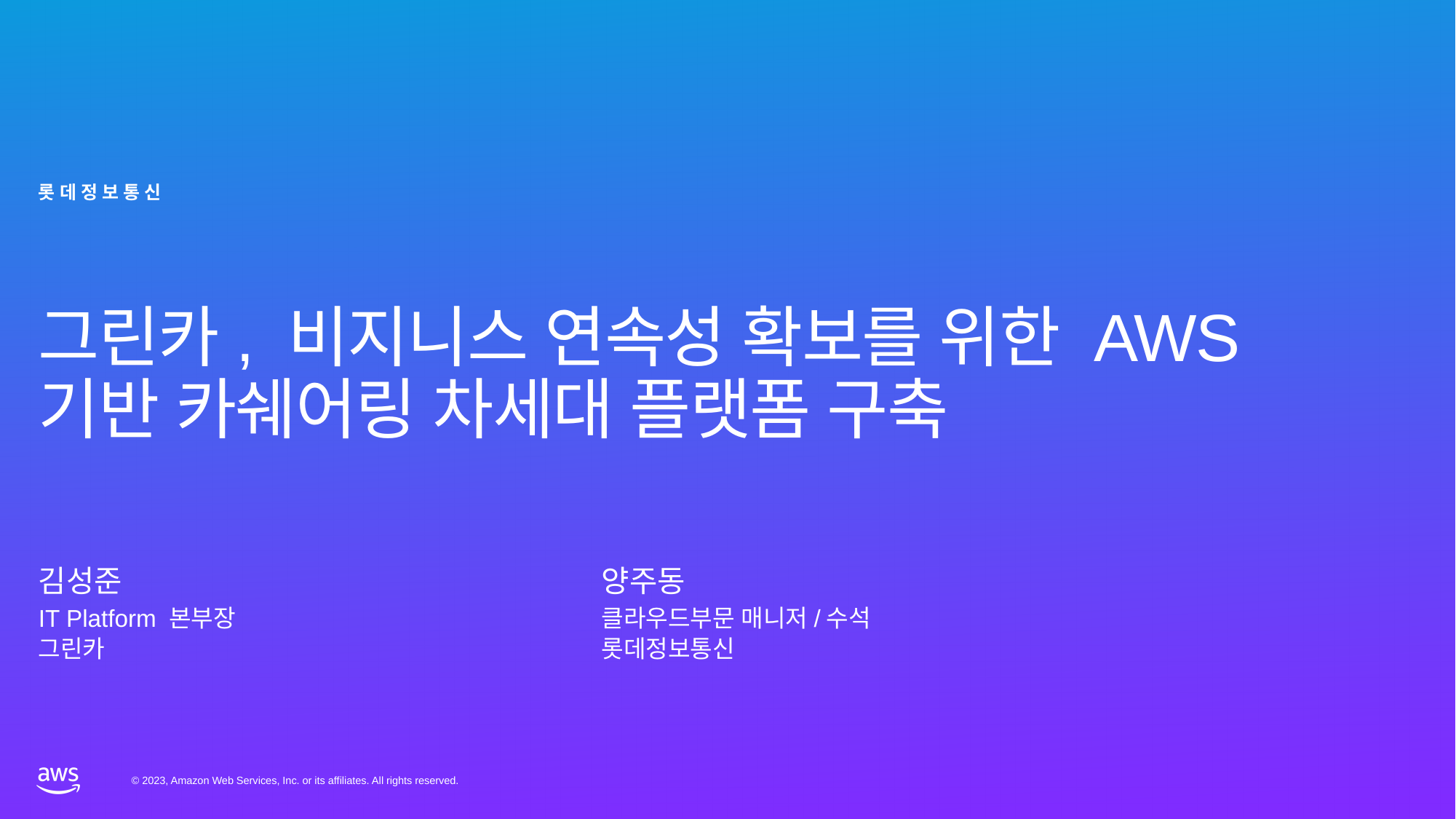

롯데정보통신
# 그린카, 비지니스 연속성 확보를 위한 AWS 기반 카쉐어링 차세대 플랫폼 구축
김성준
양주동
IT Platform 본부장
그린카
클라우드부문 매니저/수석
롯데정보통신